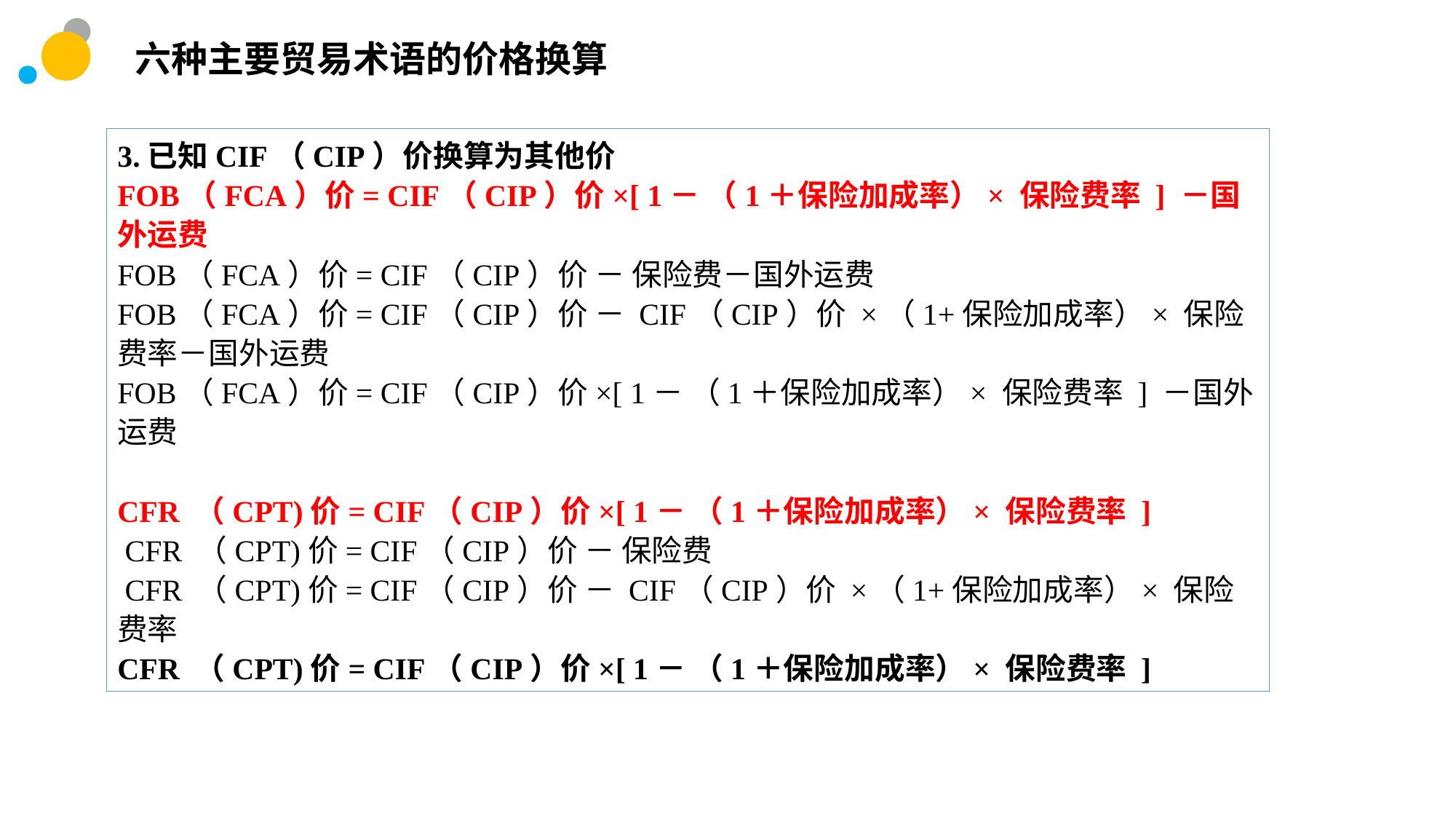

六种主要贸易术语的价格换算
3.已知CIF（CIP）价换算为其他价
FOB（FCA）价= CIF（CIP）价×[ 1－ （1＋保险加成率）× 保险费率 ] －国外运费
FOB（FCA）价= CIF（CIP）价 － 保险费－国外运费
FOB（FCA）价= CIF（CIP）价 － CIF（CIP）价 ×（1+保险加成率）× 保险费率－国外运费
FOB（FCA）价= CIF（CIP）价×[ 1－ （1＋保险加成率）× 保险费率 ] －国外运费

CFR （CPT)价= CIF（CIP）价×[ 1－ （1＋保险加成率）× 保险费率 ]
 CFR （CPT)价= CIF（CIP）价 － 保险费
 CFR （CPT)价= CIF（CIP）价 － CIF（CIP）价 ×（1+保险加成率）× 保险费率
CFR （CPT)价= CIF（CIP）价×[ 1－ （1＋保险加成率）× 保险费率 ]